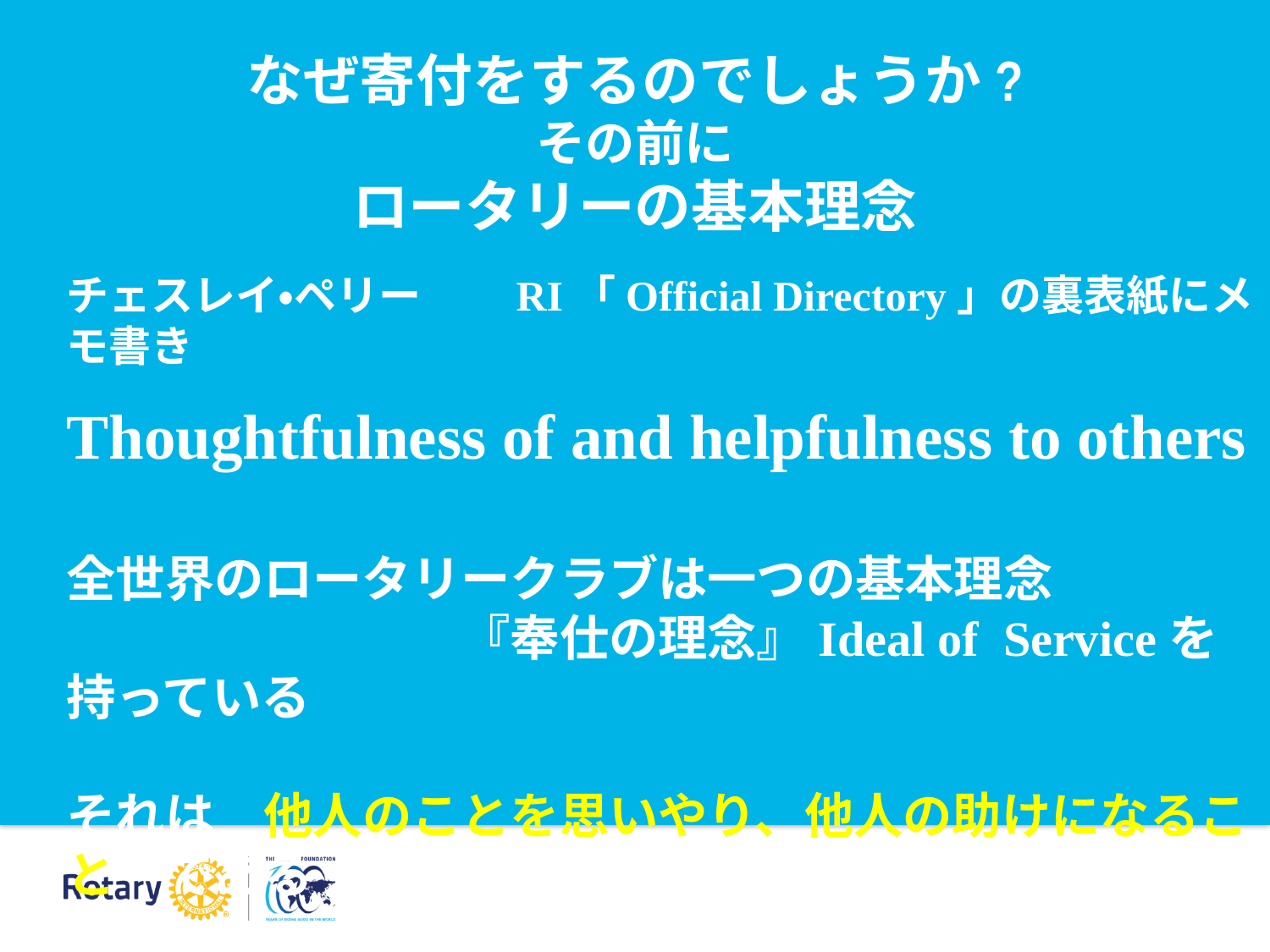

# なぜ寄付をするのでしょうか? その前に ロータリーの基本理念
チェスレイ・ペリー　　RI「Official Directory」の裏表紙にメモ書き

Thoughtfulness of and helpfulness to others

全世界のロータリークラブは一つの基本理念
　　　　　　　　『奉仕の理念』Ideal of  Serviceを持っている

それは　他人のことを思いやり、他人の助けになること　である